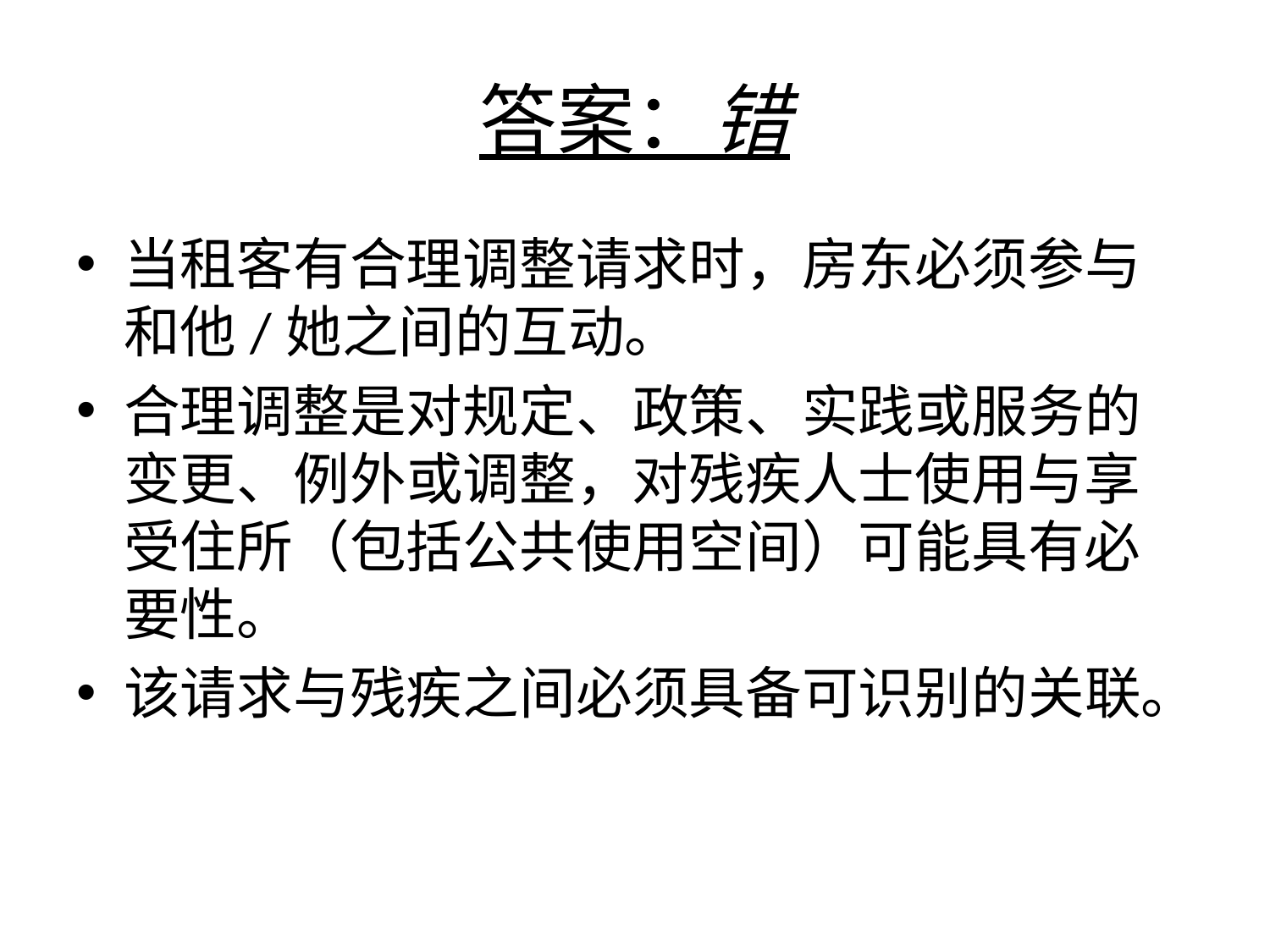

# 答案：错
当租客有合理调整请求时，房东必须参与和他/她之间的互动。
合理调整是对规定、政策、实践或服务的变更、例外或调整，对残疾人士使用与享受住所（包括公共使用空间）可能具有必要性。
该请求与残疾之间必须具备可识别的关联。